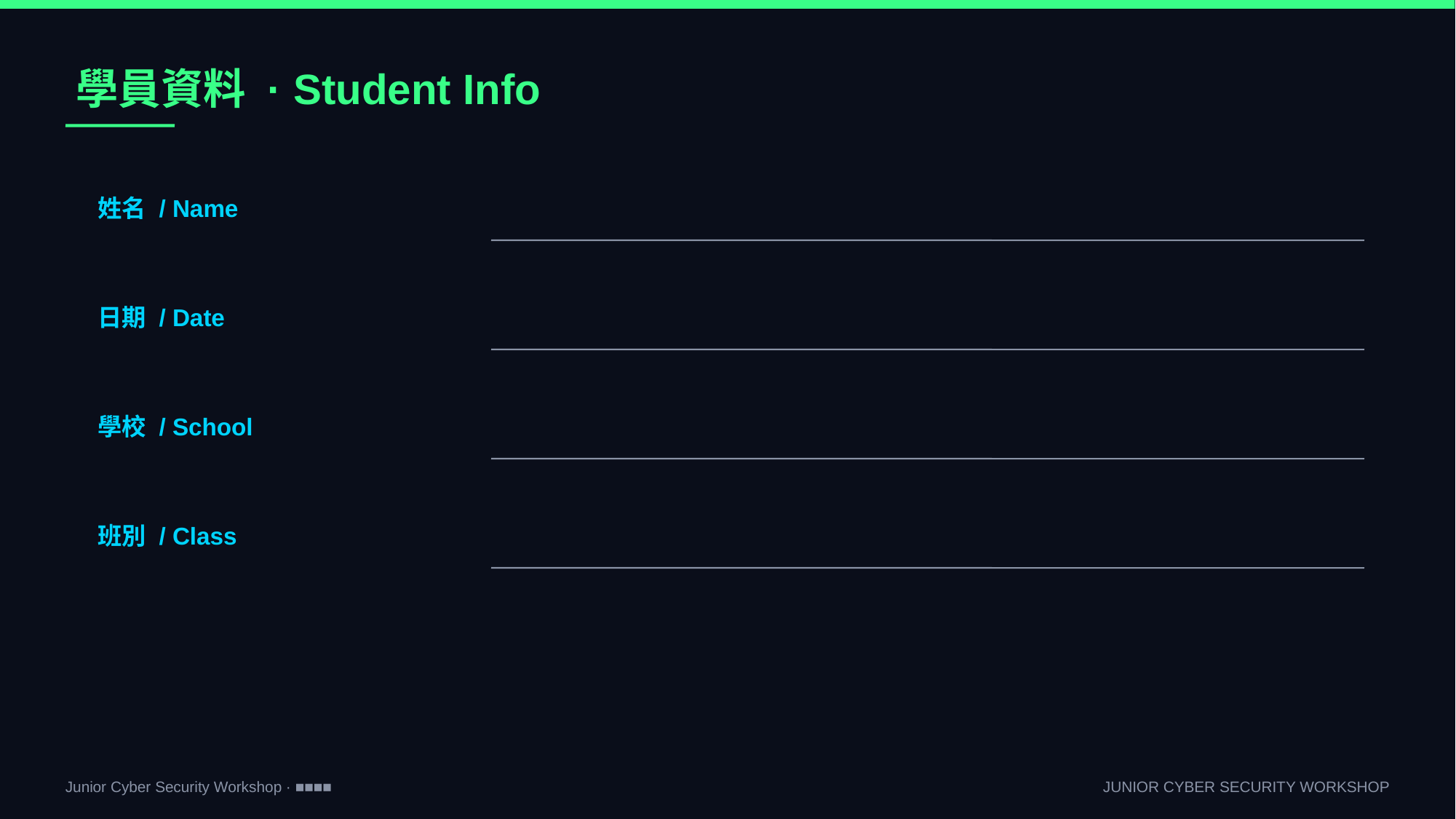

學員資料 · Student Info

姓名 / Name

日期 / Date

學校 / School

班別 / Class